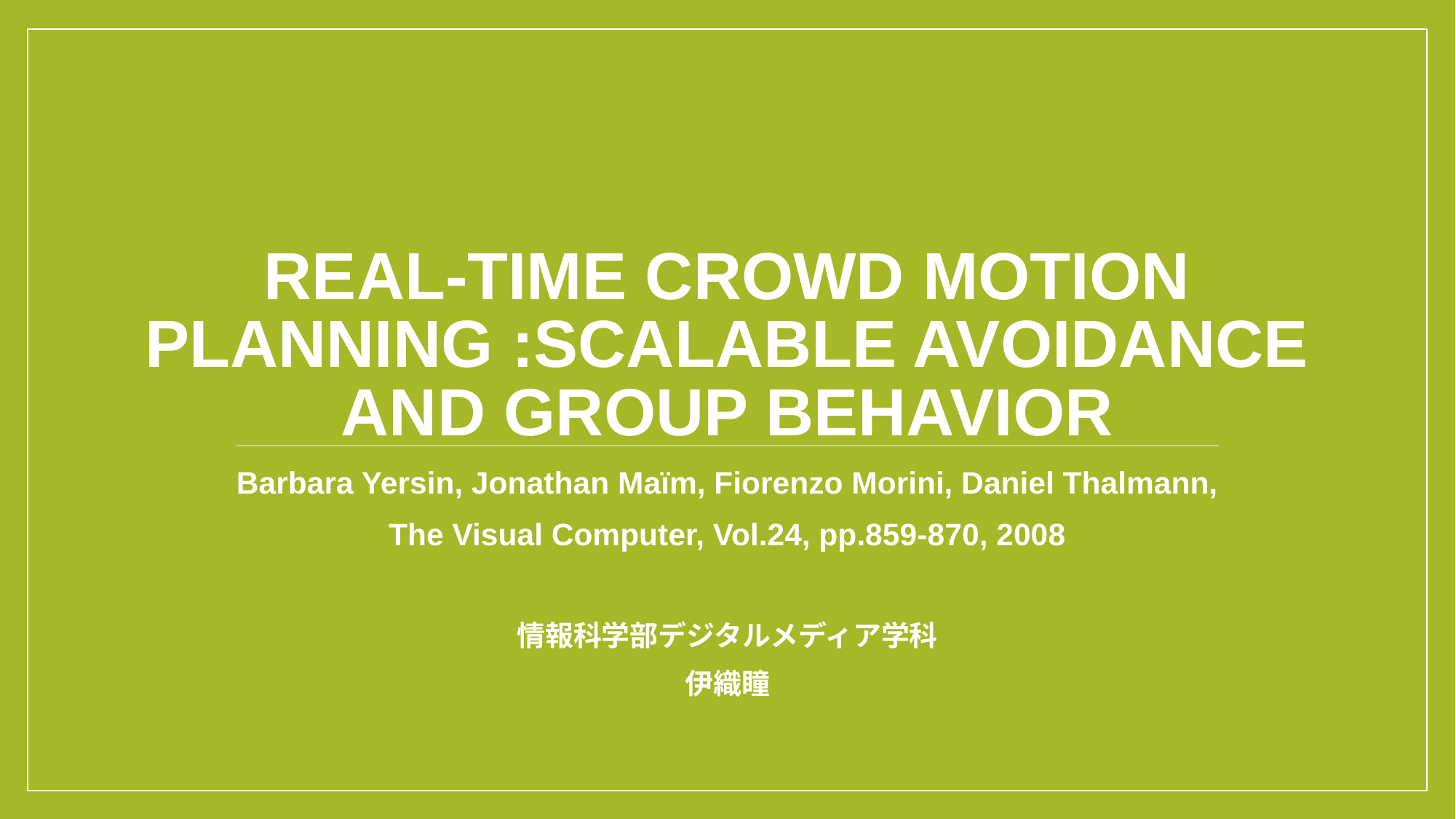

# Real-time crowd motion planning :Scalable avoidance and group behavior
Barbara Yersin, Jonathan Maïm, Fiorenzo Morini, Daniel Thalmann,
The Visual Computer, Vol.24, pp.859-870, 2008

情報科学部デジタルメディア学科
伊織瞳